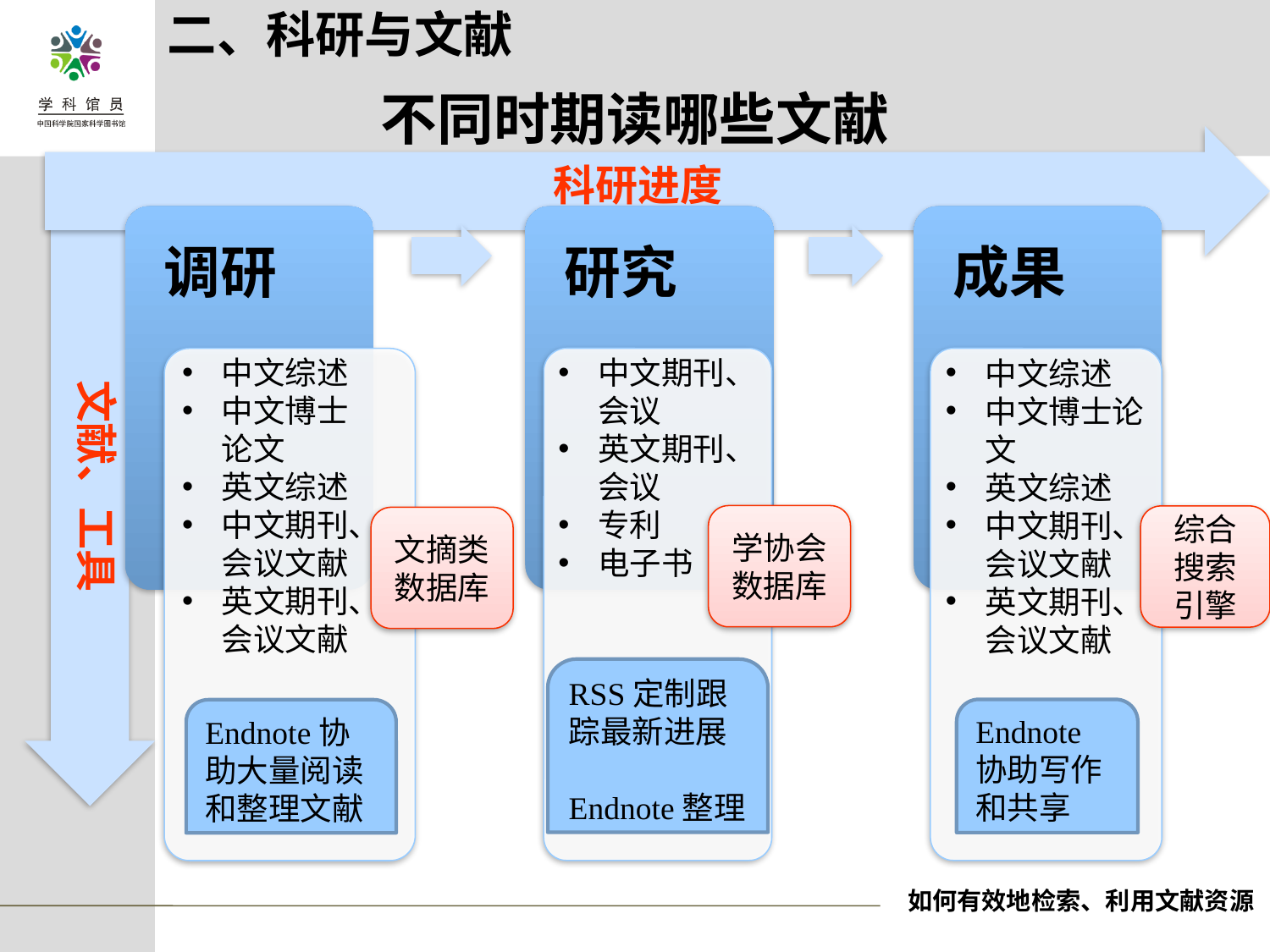

二、科研与文献
# 不同时期读哪些文献
科研进度

调研

研究

成果

中文综述
中文博士论文
英文综述
中文期刊、会议文献
英文期刊、会议文献

中文期刊、会议
英文期刊、会议
专利
电子书

中文综述
中文博士论文
英文综述
中文期刊、会议文献
英文期刊、会议文献
文献、工具

学协会数据库
综合搜索引擎
文摘类数据库
RSS定制跟踪最新进展

Endnote整理
Endnote协助写作和共享
Endnote协助大量阅读和整理文献
如何有效地检索、利用文献资源